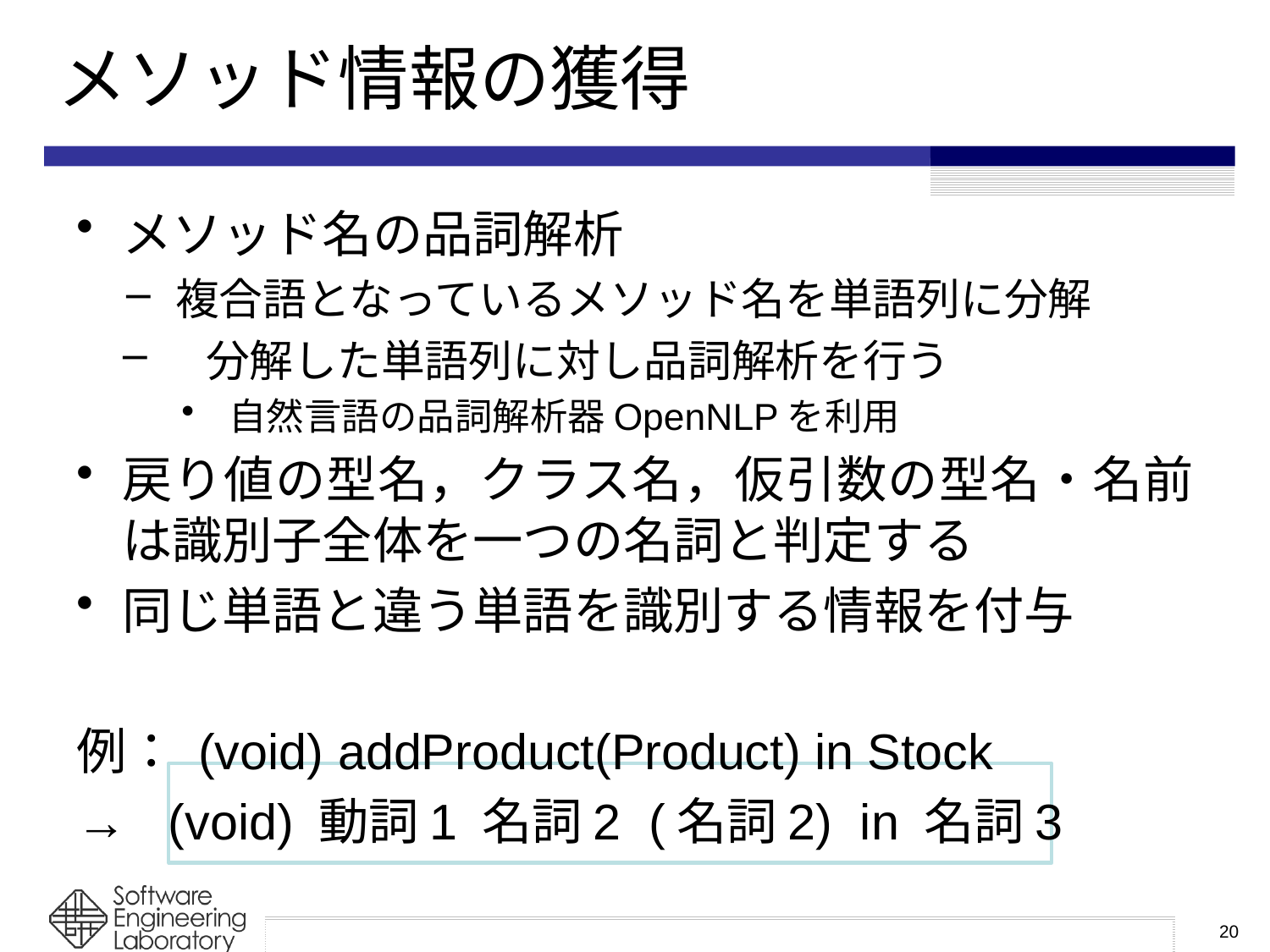

# メソッド情報の獲得
メソッド名の品詞解析
複合語となっているメソッド名を単語列に分解
分解した単語列に対し品詞解析を行う
自然言語の品詞解析器OpenNLPを利用
戻り値の型名，クラス名，仮引数の型名・名前は識別子全体を一つの名詞と判定する
同じ単語と違う単語を識別する情報を付与

例： (void) addProduct(Product) in Stock
→   (void) 動詞1 名詞2  (名詞2)  in 名詞3

20